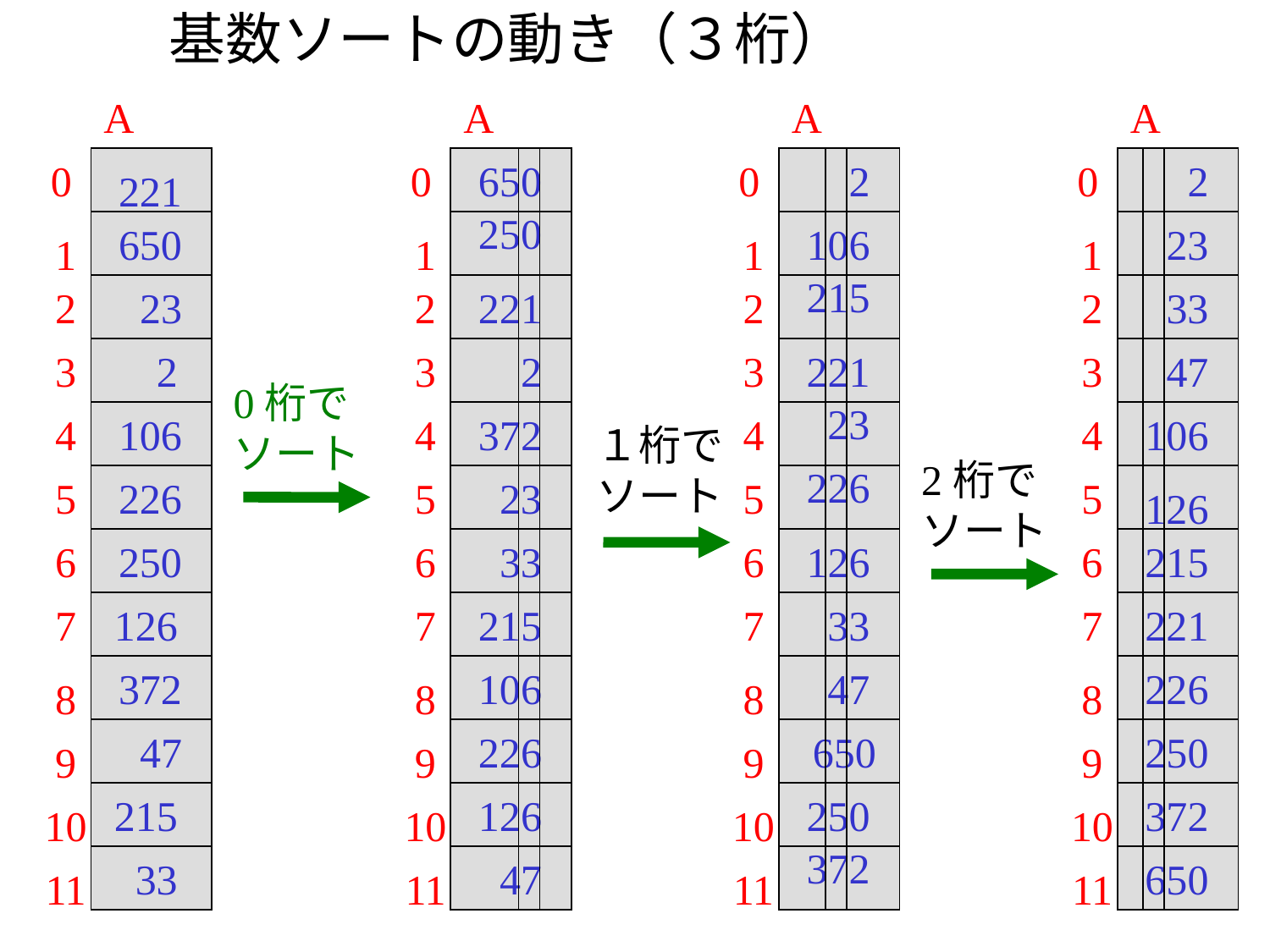

# 基数ソートの動き（３桁）
A
A
A
A
0

0

650

0

2
0

2
221
250

650

106

23
1
1
1
1
215
2

23
2

221
2

2

33
3

2
3

2
3

221
3

47
0桁で
ソート
23
4

106
4

372
4

4

106
１桁で
ソート
2桁で
ソート
226
5

226
5

23
5

5

126

6

250
6

33
6

126
6

215

7

126
7

215
7

33
7

221

372

106

47

226
8
8
8
8

47

226

650

250
9
9
9
9

215

126

250

372
10
10
10
10
372

33

47

650
11
11
11
11
169